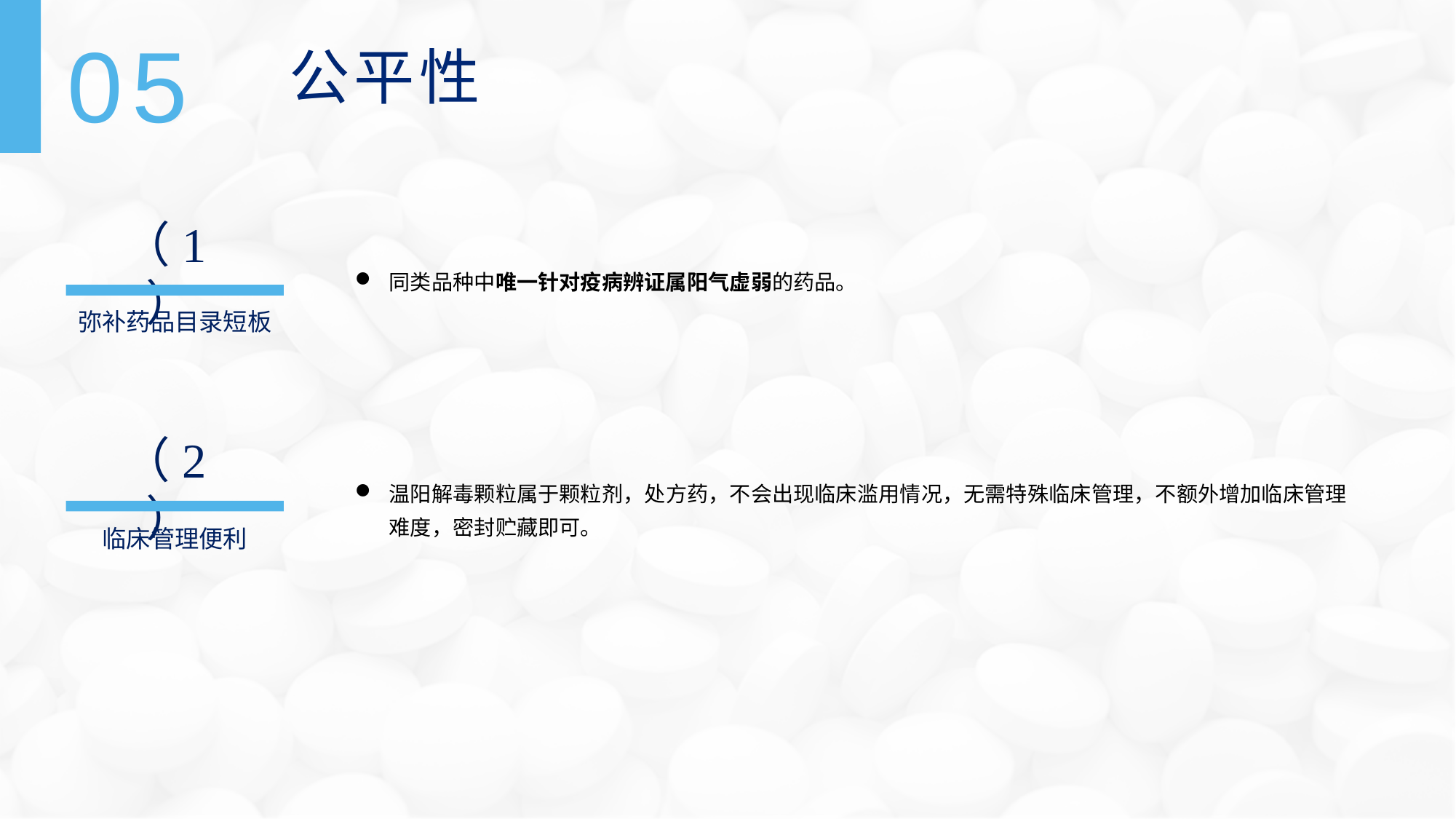

05
公平性
（1）
同类品种中唯一针对疫病辨证属阳气虚弱的药品。

弥补药品目录短板
（2）
温阳解毒颗粒属于颗粒剂，处方药，不会出现临床滥用情况，无需特殊临床管理，不额外增加临床管理难度，密封贮藏即可。

临床管理便利